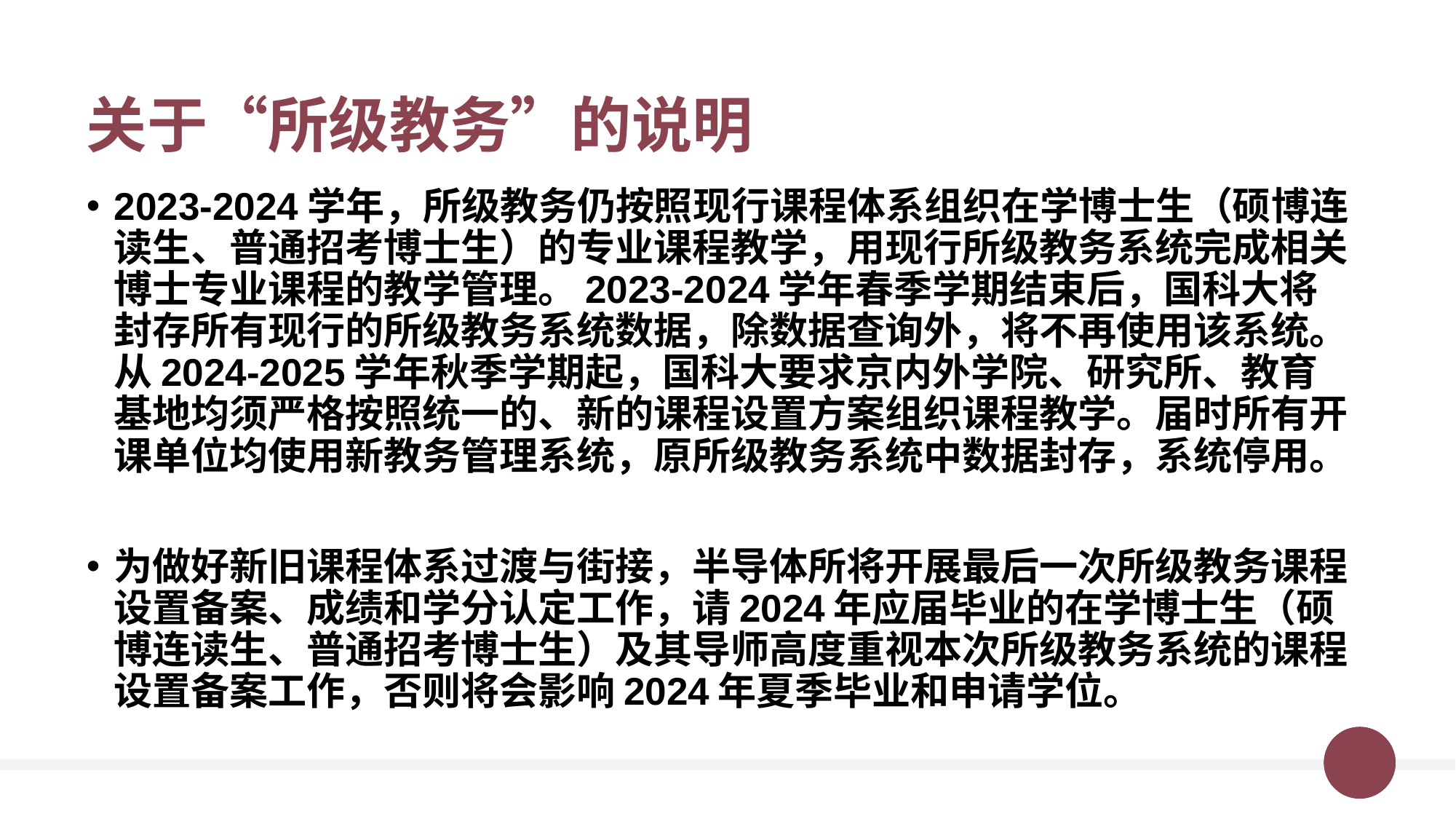

# 关于“所级教务”的说明
2023-2024学年，所级教务仍按照现行课程体系组织在学博士生（硕博连读生、普通招考博士生）的专业课程教学，用现行所级教务系统完成相关博士专业课程的教学管理。2023-2024学年春季学期结束后，国科大将封存所有现行的所级教务系统数据，除数据查询外，将不再使用该系统。从2024-2025学年秋季学期起，国科大要求京内外学院、研究所、教育基地均须严格按照统一的、新的课程设置方案组织课程教学。届时所有开课单位均使用新教务管理系统，原所级教务系统中数据封存，系统停用。

为做好新旧课程体系过渡与街接，半导体所将开展最后一次所级教务课程设置备案、成绩和学分认定工作，请2024年应届毕业的在学博士生（硕博连读生、普通招考博士生）及其导师高度重视本次所级教务系统的课程设置备案工作，否则将会影响2024年夏季毕业和申请学位。